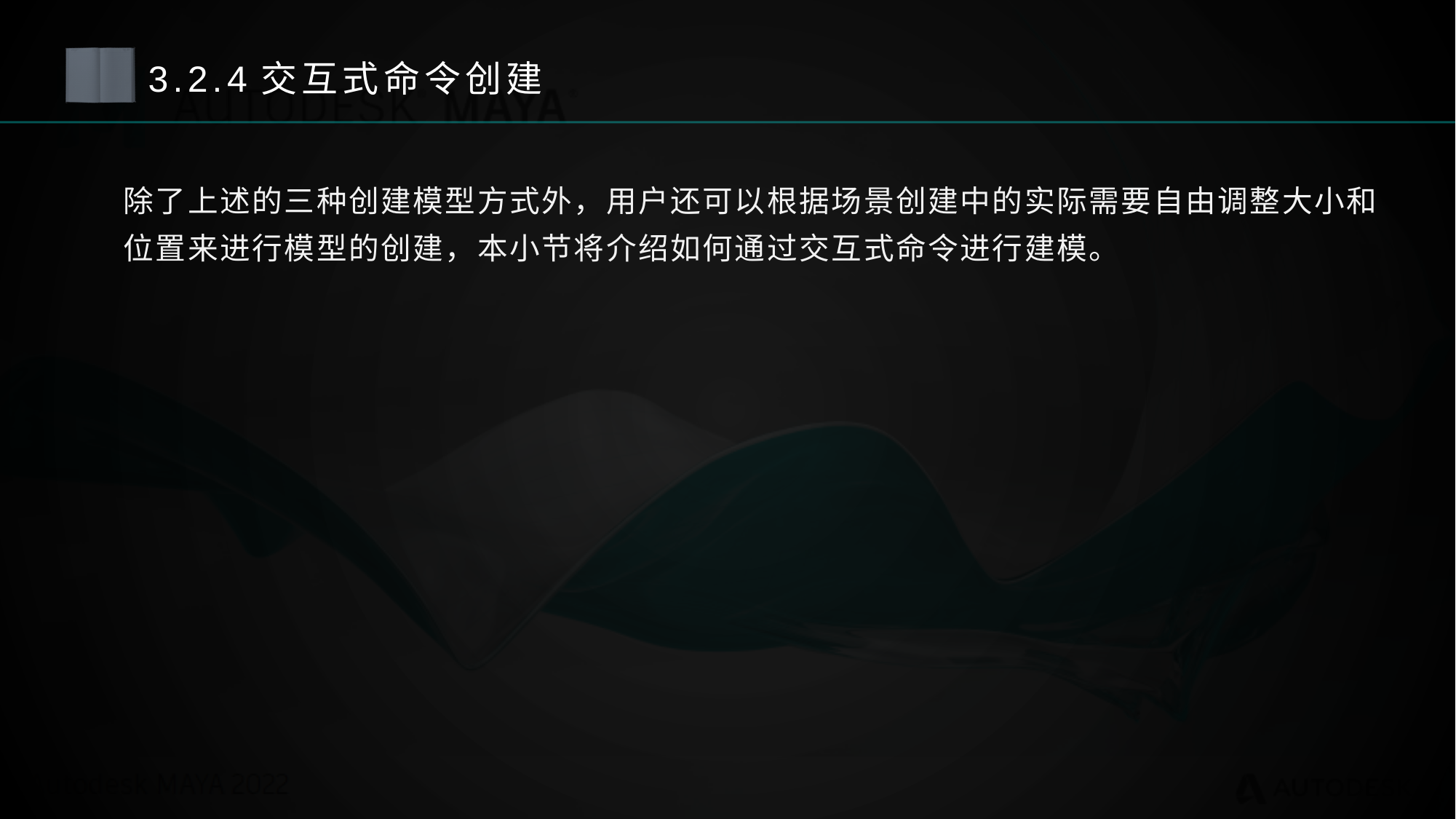

3.2.4交互式命令创建
除了上述的三种创建模型方式外，用户还可以根据场景创建中的实际需要自由调整大小和位置来进行模型的创建，本小节将介绍如何通过交互式命令进行建模。